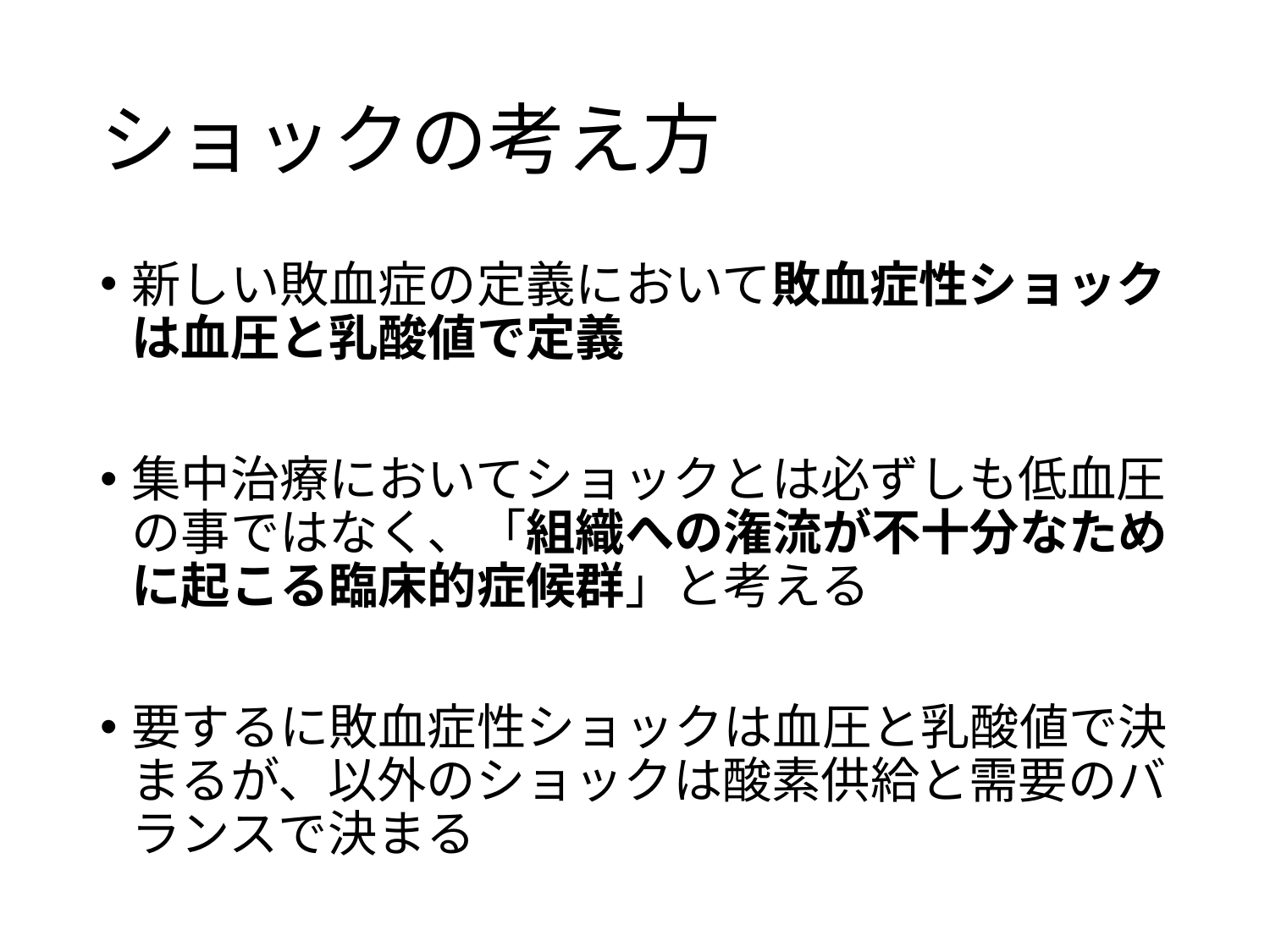

# ショックの考え方
新しい敗血症の定義において敗血症性ショックは血圧と乳酸値で定義

集中治療においてショックとは必ずしも低血圧の事ではなく、「組織への潅流が不十分なために起こる臨床的症候群」と考える

要するに敗血症性ショックは血圧と乳酸値で決まるが、以外のショックは酸素供給と需要のバランスで決まる